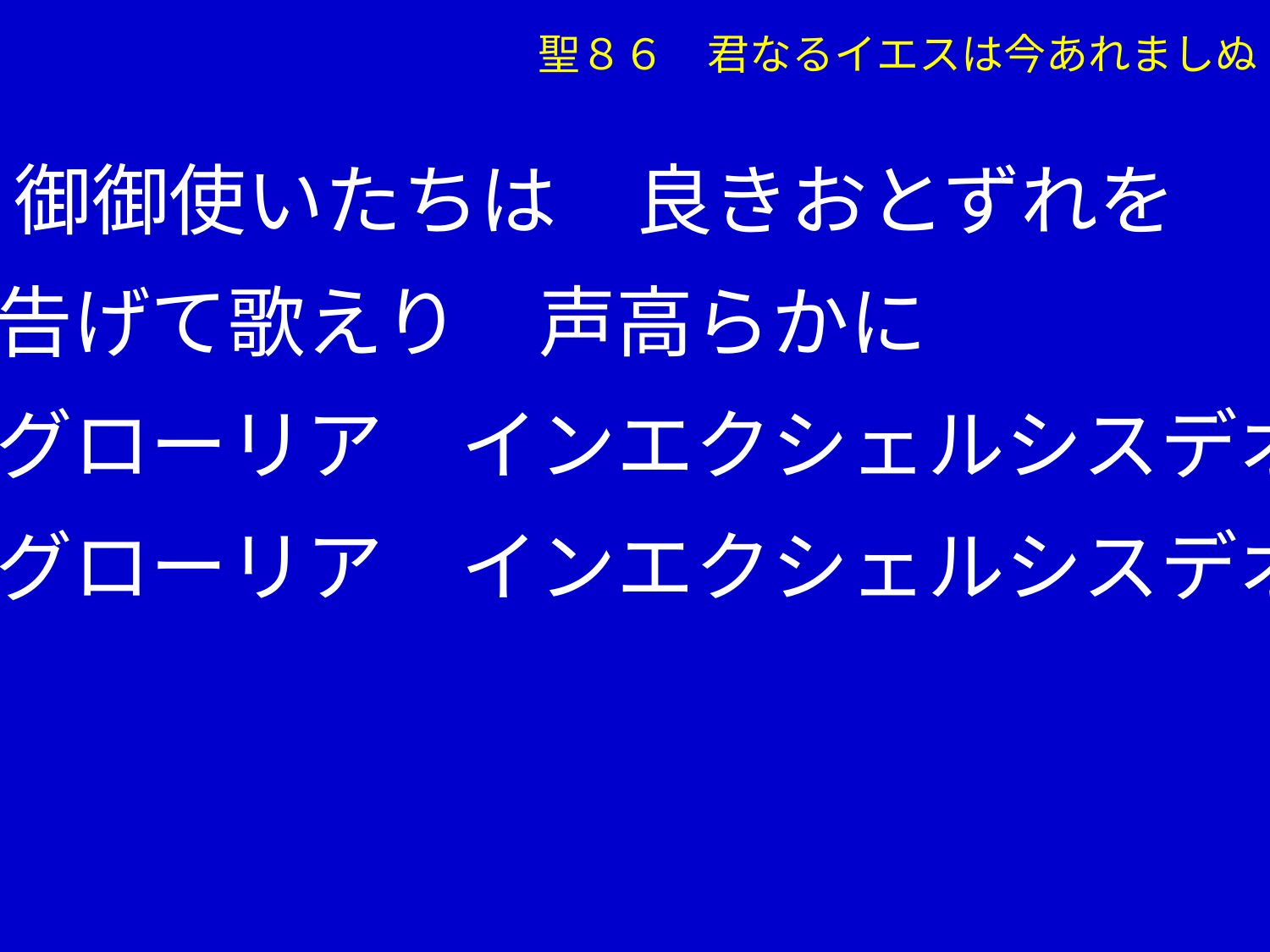

聖８６　君なるイエスは今あれましぬ
②御御使いたちは　良きおとずれを
　告げて歌えり　声高らかに
　グローリア　インエクシェルシスデオ
　グローリア　インエクシェルシスデオ